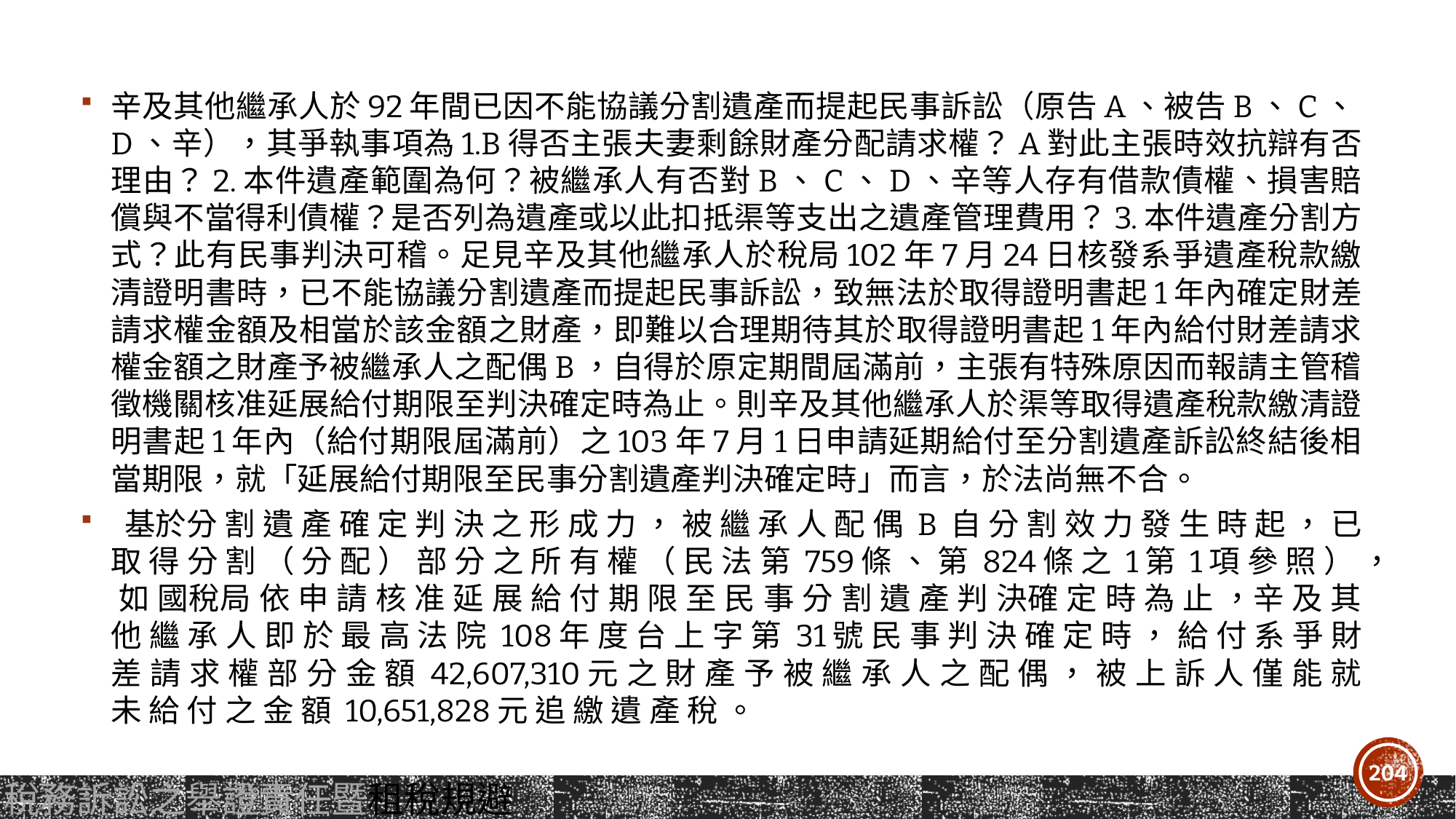

#
辛及其他繼承人於92年間已因不能協議分割遺產而提起民事訴訟（原告A、被告B、C、D、辛），其爭執事項為1.B得否主張夫妻剩餘財產分配請求權？A對此主張時效抗辯有否理由？2.本件遺產範圍為何？被繼承人有否對B、C、D、辛等人存有借款債權、損害賠償與不當得利債權？是否列為遺產或以此扣抵渠等支出之遺產管理費用？3.本件遺產分割方式？此有民事判決可稽。足見辛及其他繼承人於稅局102年7月24日核發系爭遺產稅款繳清證明書時，已不能協議分割遺產而提起民事訴訟，致無法於取得證明書起1年內確定財差請求權金額及相當於該金額之財產，即難以合理期待其於取得證明書起1年內給付財差請求權金額之財產予被繼承人之配偶B，自得於原定期間屆滿前，主張有特殊原因而報請主管稽徵機關核准延展給付期限至判決確定時為止。則辛及其他繼承人於渠等取得遺產稅款繳清證明書起1年內（給付期限屆滿前）之103年7月1日申請延期給付至分割遺產訴訟終結後相當期限，就「延展給付期限至民事分割遺產判決確定時」而言，於法尚無不合。
 基於分 割 遺 產 確 定 判 決 之 形 成 力 ， 被 繼 承 人 配 偶 B 自 分 割 效 力 發 生 時 起 ， 已 取 得 分 割 （ 分 配 ） 部 分 之 所 有 權 （ 民 法 第 759條 、 第 824條 之 1第 1項 參 照 ） ， 如 國稅局 依 申 請 核 准 延 展 給 付 期 限 至 民 事 分 割 遺 產 判 決確 定 時 為 止 ，辛 及 其 他 繼 承 人 即 於 最 高 法 院 108年 度 台 上 字 第 31號 民 事 判 決 確 定 時 ， 給 付 系 爭 財 差 請 求 權 部 分 金 額 42,607,310元 之 財 產 予 被 繼 承 人 之 配 偶 ， 被 上 訴 人 僅 能 就 未 給 付 之 金 額 10,651,828元 追 繳 遺 產 稅 。

204